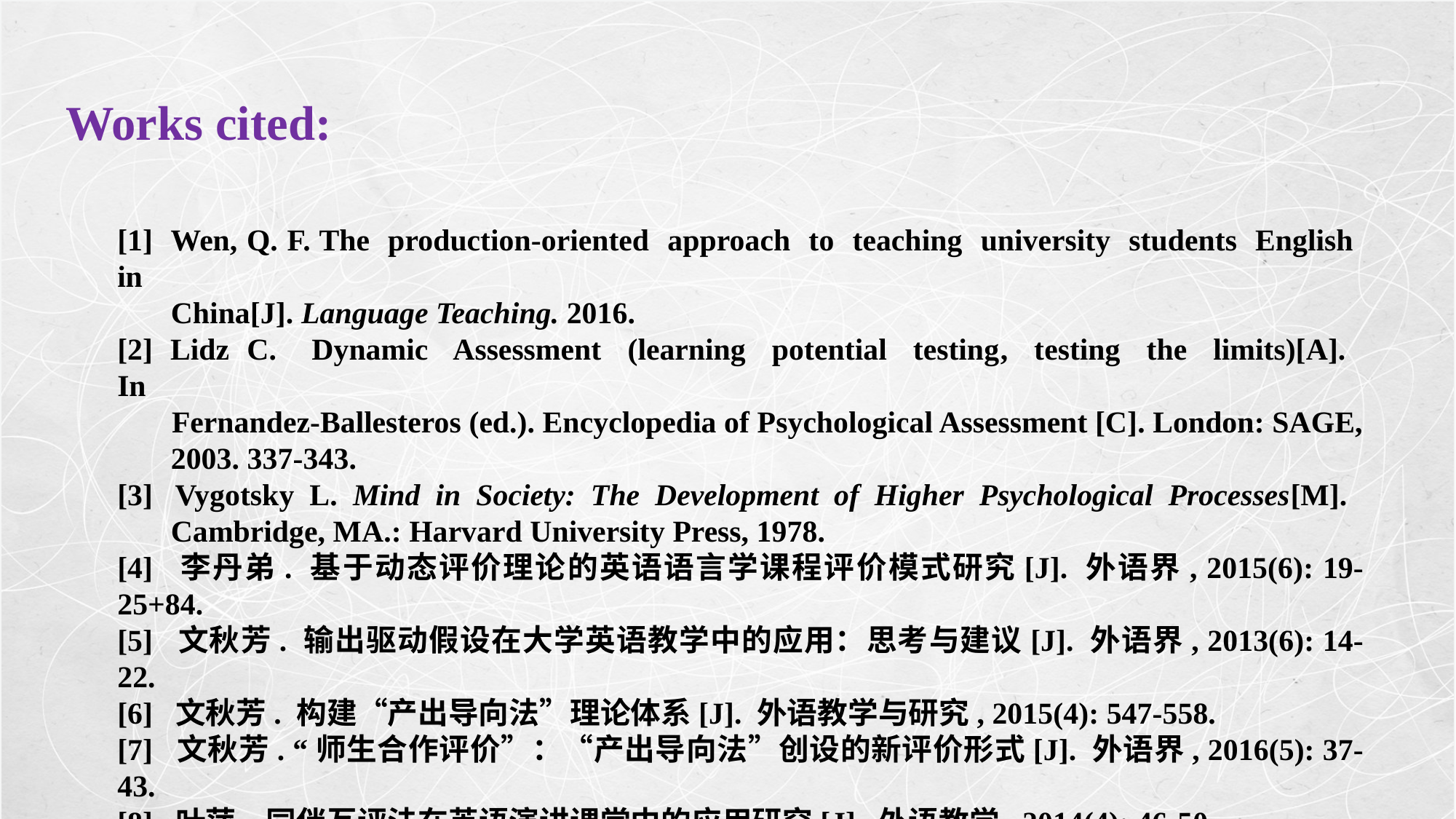

Works cited:
[1]  Wen, Q. F. The  production-oriented  approach  to  teaching  university  students  English  in
       China[J]. Language Teaching. 2016.
[2]  Lidz  C.    Dynamic   Assessment   (learning   potential   testing,   testing   the   limits)[A].   In
       Fernandez-Ballesteros (ed.). Encyclopedia of Psychological Assessment [C]. London: SAGE,
       2003. 337-343.
[3]   Vygotsky  L.  Mind  in  Society:  The  Development  of  Higher  Psychological  Processes[M].
       Cambridge, MA.: Harvard University Press, 1978.
[4]  李丹弟. 基于动态评价理论的英语语言学课程评价模式研究[J]. 外语界, 2015(6): 19-25+84.
[5]  文秋芳. 输出驱动假设在大学英语教学中的应用：思考与建议[J]. 外语界, 2013(6): 14-22.
[6]  文秋芳. 构建“产出导向法”理论体系[J]. 外语教学与研究, 2015(4): 547-558.
[7]  文秋芳. “师生合作评价”：“产出导向法”创设的新评价形式[J]. 外语界, 2016(5): 37-43.
[8]  叶萍. 同伴互评法在英语演讲课堂中的应用研究[J]. 外语教学, 2014(4): 46-50.